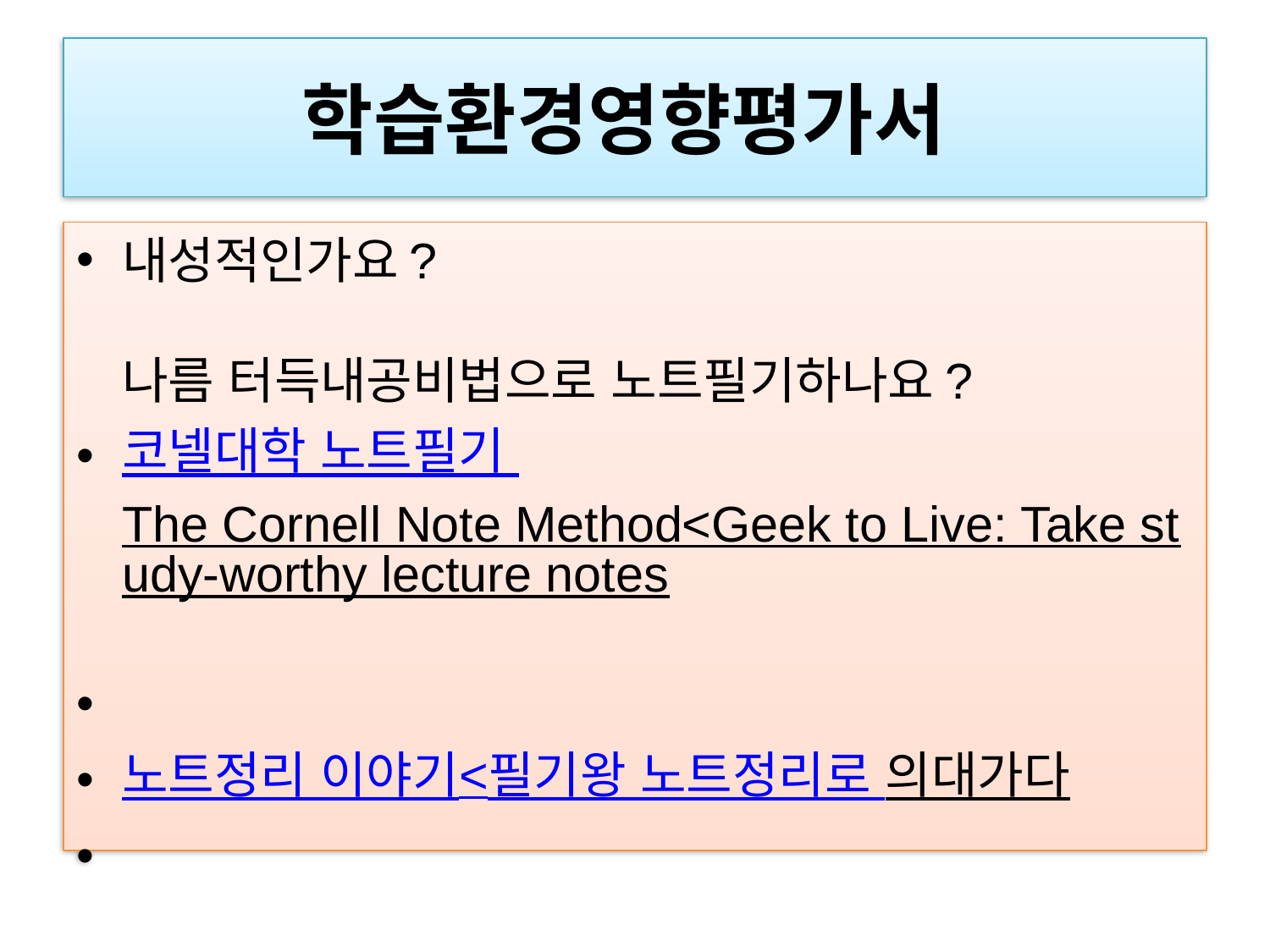

# 학습환경영향평가서
내성적인가요?
나름 터득내공비법으로 노트필기하나요?
코넬대학 노트필기 The Cornell Note Method<Geek to Live: Take study-worthy lecture notes

노트정리 이야기<필기왕 노트정리로 의대가다